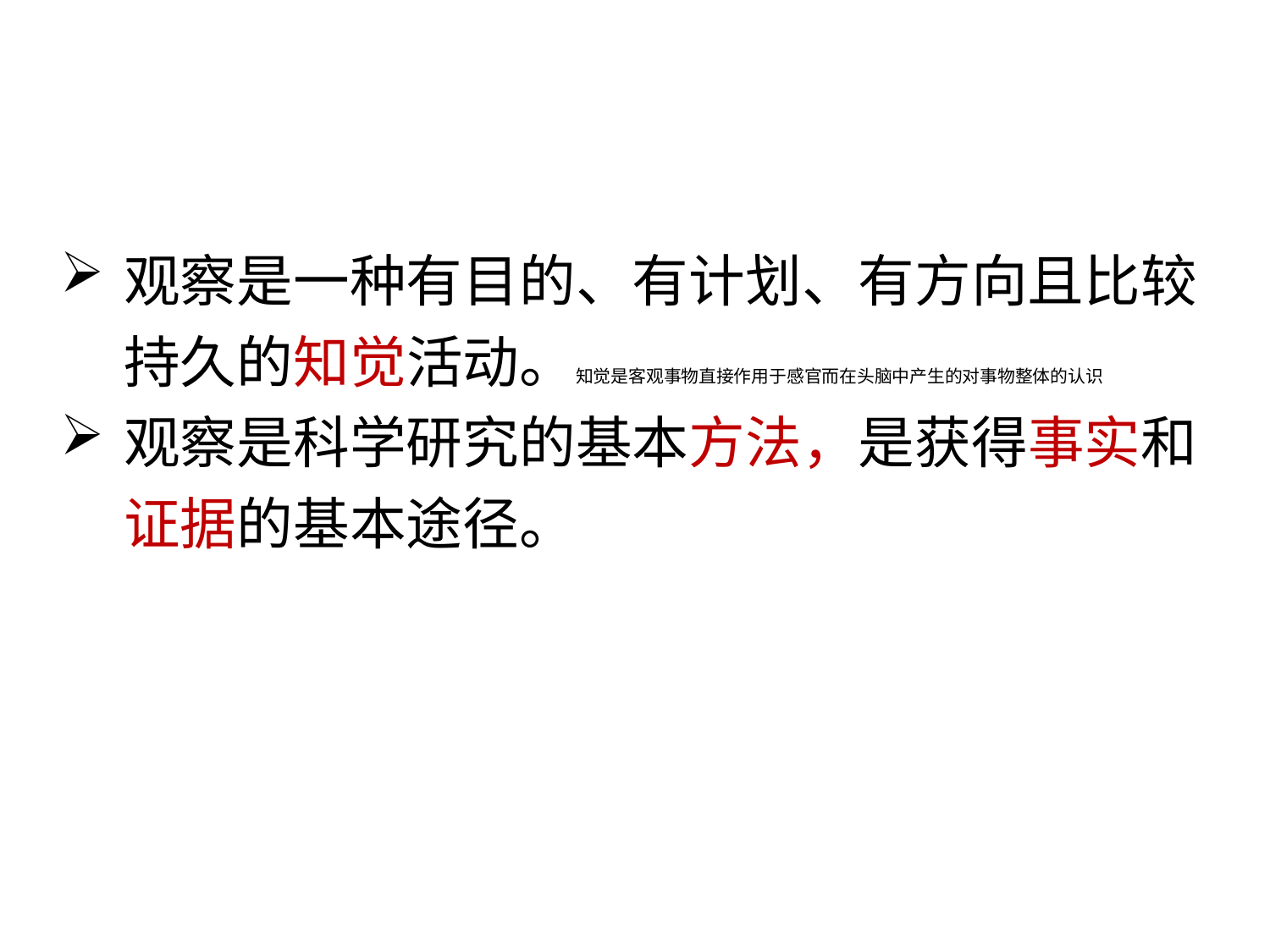

#
观察是一种有目的、有计划、有方向且比较持久的知觉活动。知觉是客观事物直接作用于感官而在头脑中产生的对事物整体的认识
观察是科学研究的基本方法，是获得事实和证据的基本途径。